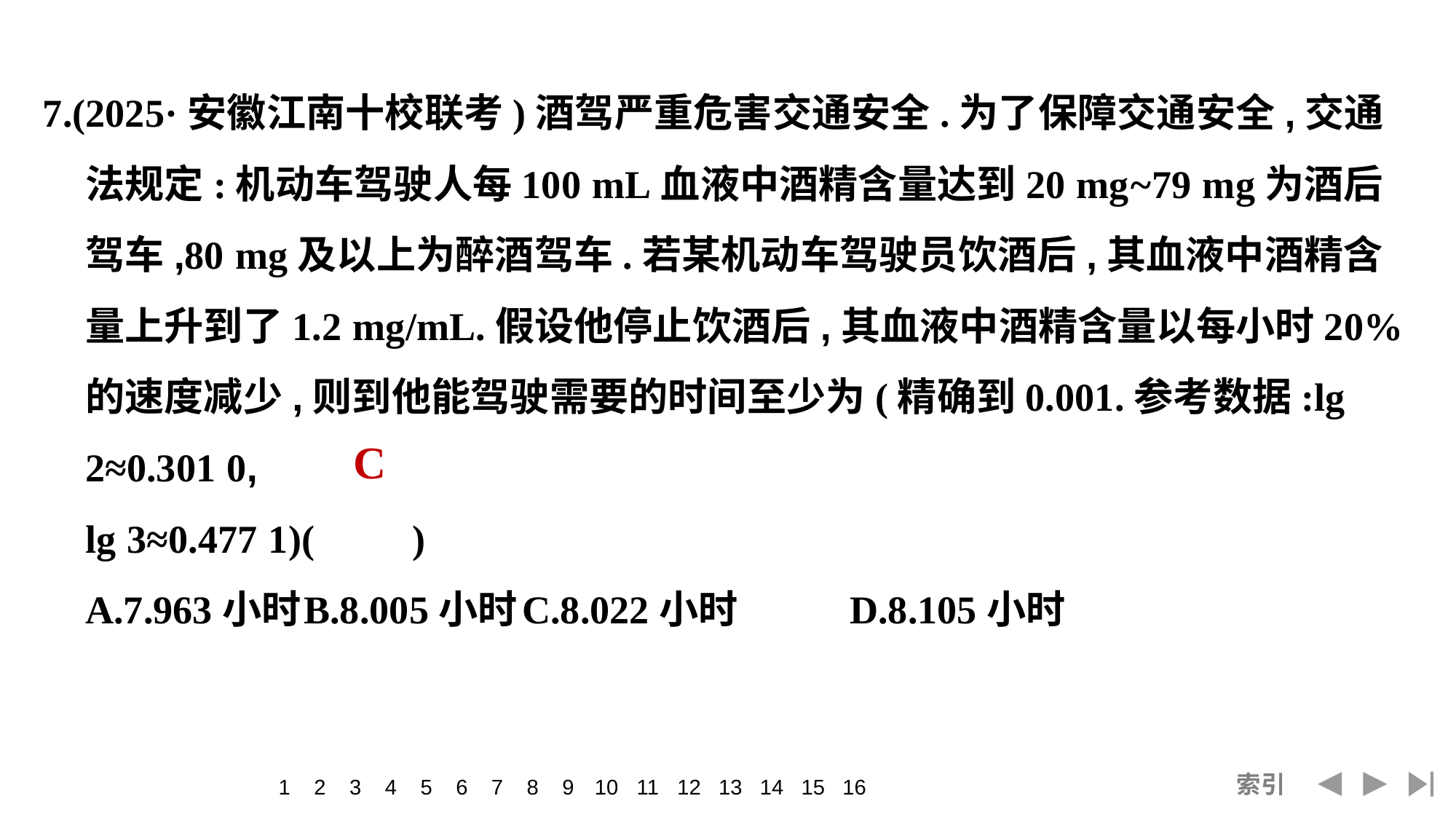

7.(2025·安徽江南十校联考)酒驾严重危害交通安全.为了保障交通安全,交通法规定:机动车驾驶人每100 mL血液中酒精含量达到20 mg~79 mg为酒后驾车,80 mg及以上为醉酒驾车.若某机动车驾驶员饮酒后,其血液中酒精含量上升到了1.2 mg/mL.假设他停止饮酒后,其血液中酒精含量以每小时20%的速度减少,则到他能驾驶需要的时间至少为(精确到0.001.参考数据:lg 2≈0.301 0,
	lg 3≈0.477 1)(　　)
	A.7.963小时	B.8.005小时	C.8.022小时		D.8.105小时
C